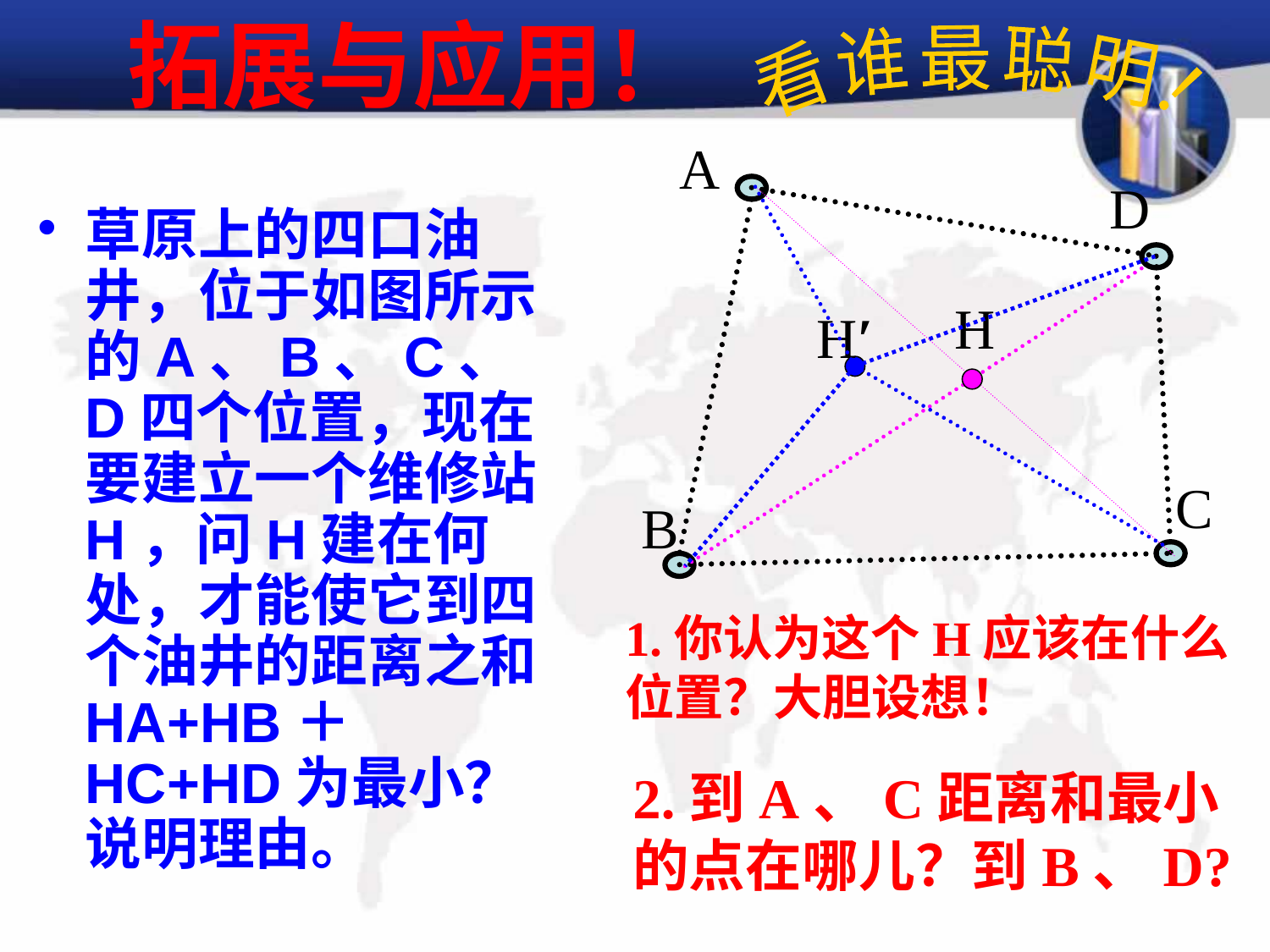

拓展与应用！
看谁最聪明！
A
D

草原上的四口油井，位于如图所示的A、B、C、D四个位置，现在要建立一个维修站H，问H建在何处，才能使它到四个油井的距离之和HA+HB＋HC+HD为最小？说明理由。

H
H′

C
B
1.你认为这个H应该在什么位置？大胆设想！
2.到A、C距离和最小的点在哪儿？到B、D?